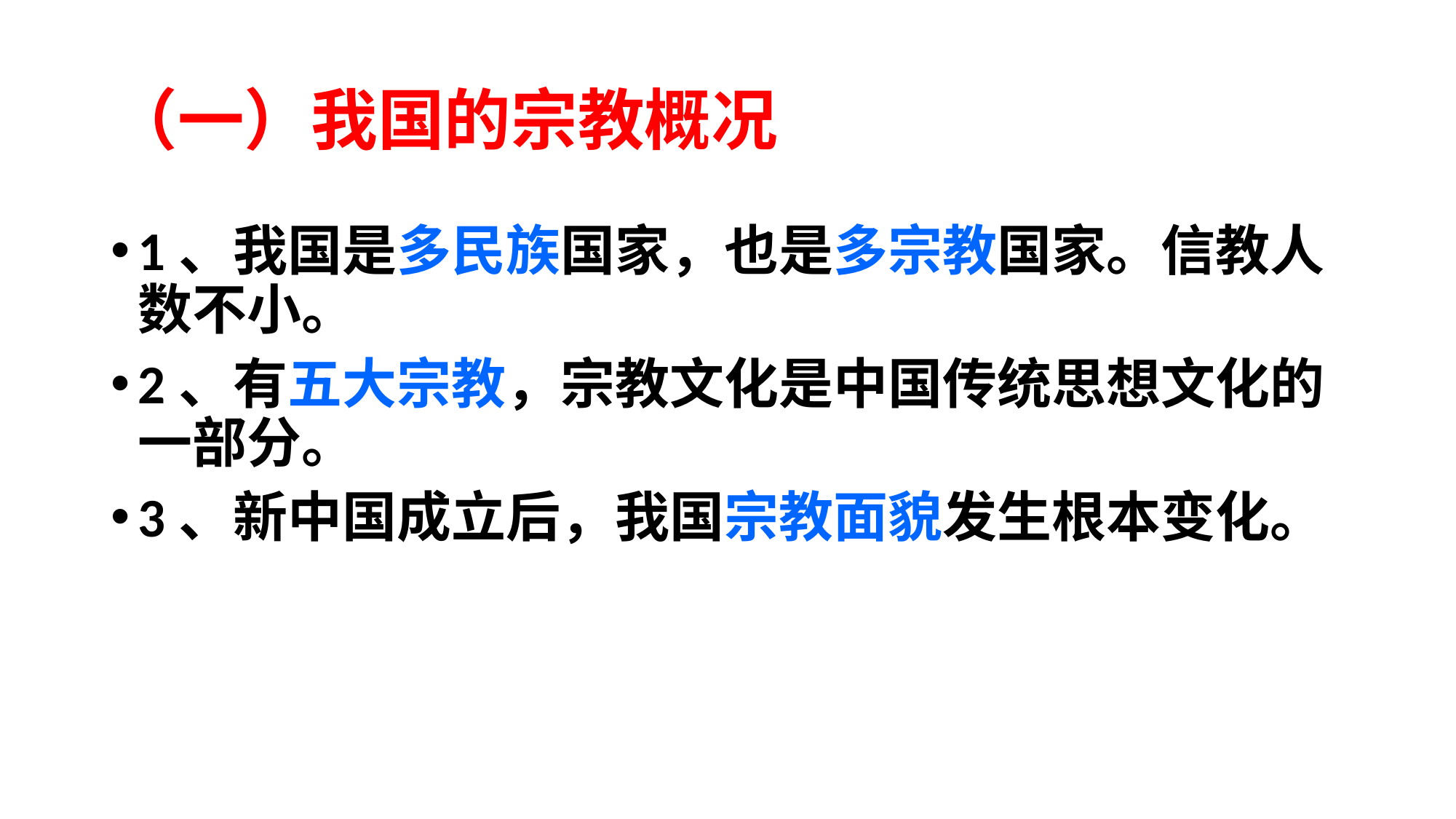

# （一）我国的宗教概况
1、我国是多民族国家，也是多宗教国家。信教人数不小。
2、有五大宗教，宗教文化是中国传统思想文化的一部分。
3、新中国成立后，我国宗教面貌发生根本变化。